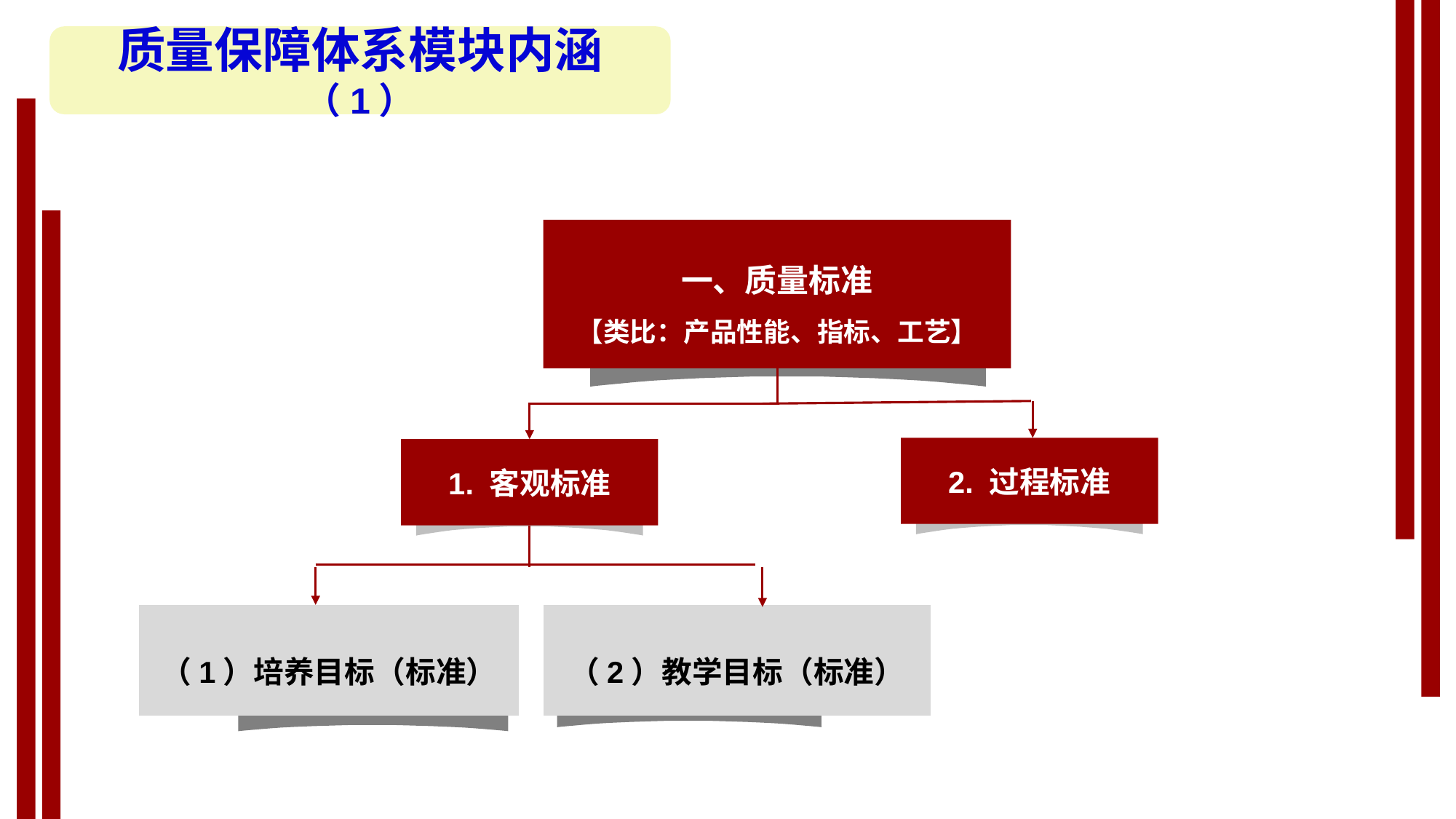

质量保障体系模块内涵（1）
一、质量标准
【类比：产品性能、指标、工艺】

2. 过程标准
1. 客观标准

（1）培养目标（标准）
（2）教学目标（标准）